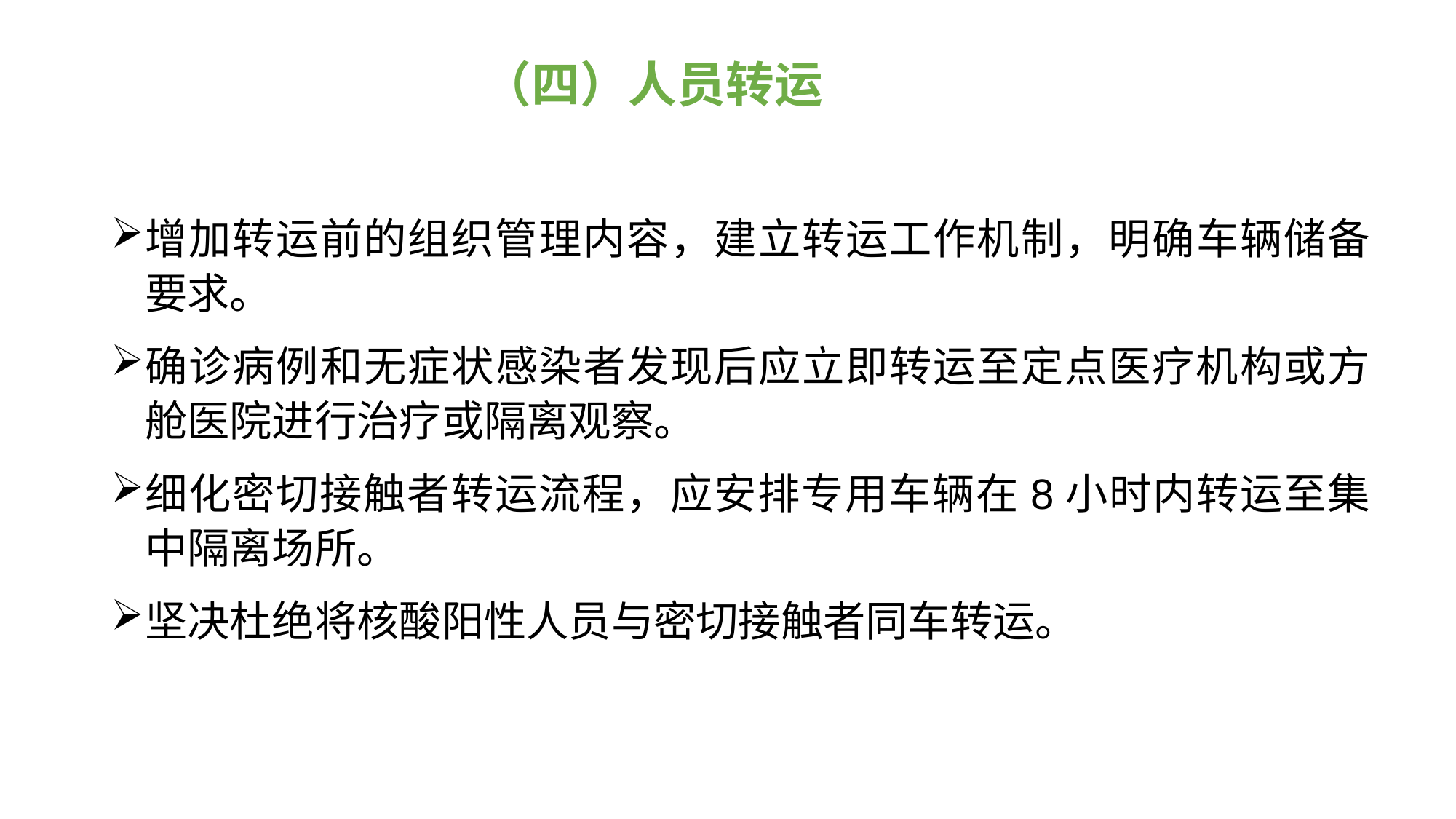

（四）人员转运
增加转运前的组织管理内容，建立转运工作机制，明确车辆储备要求。
确诊病例和无症状感染者发现后应立即转运至定点医疗机构或方舱医院进行治疗或隔离观察。
细化密切接触者转运流程，应安排专用车辆在8小时内转运至集中隔离场所。
坚决杜绝将核酸阳性人员与密切接触者同车转运。